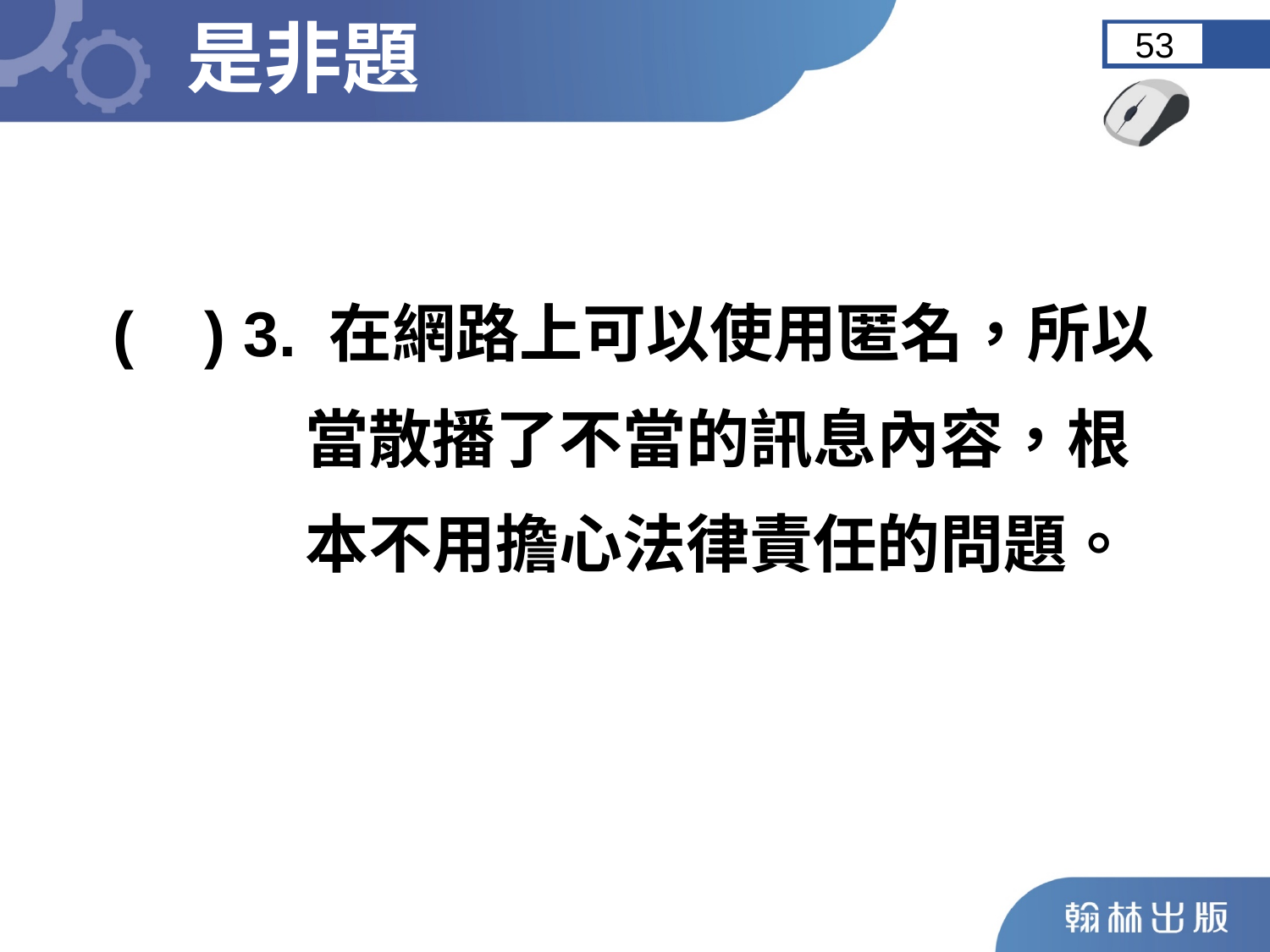

是非題

53
	(    ) 3. 在網路上可以使用匿名，所以
              當散播了不當的訊息內容，根
              本不用擔心法律責任的問題。